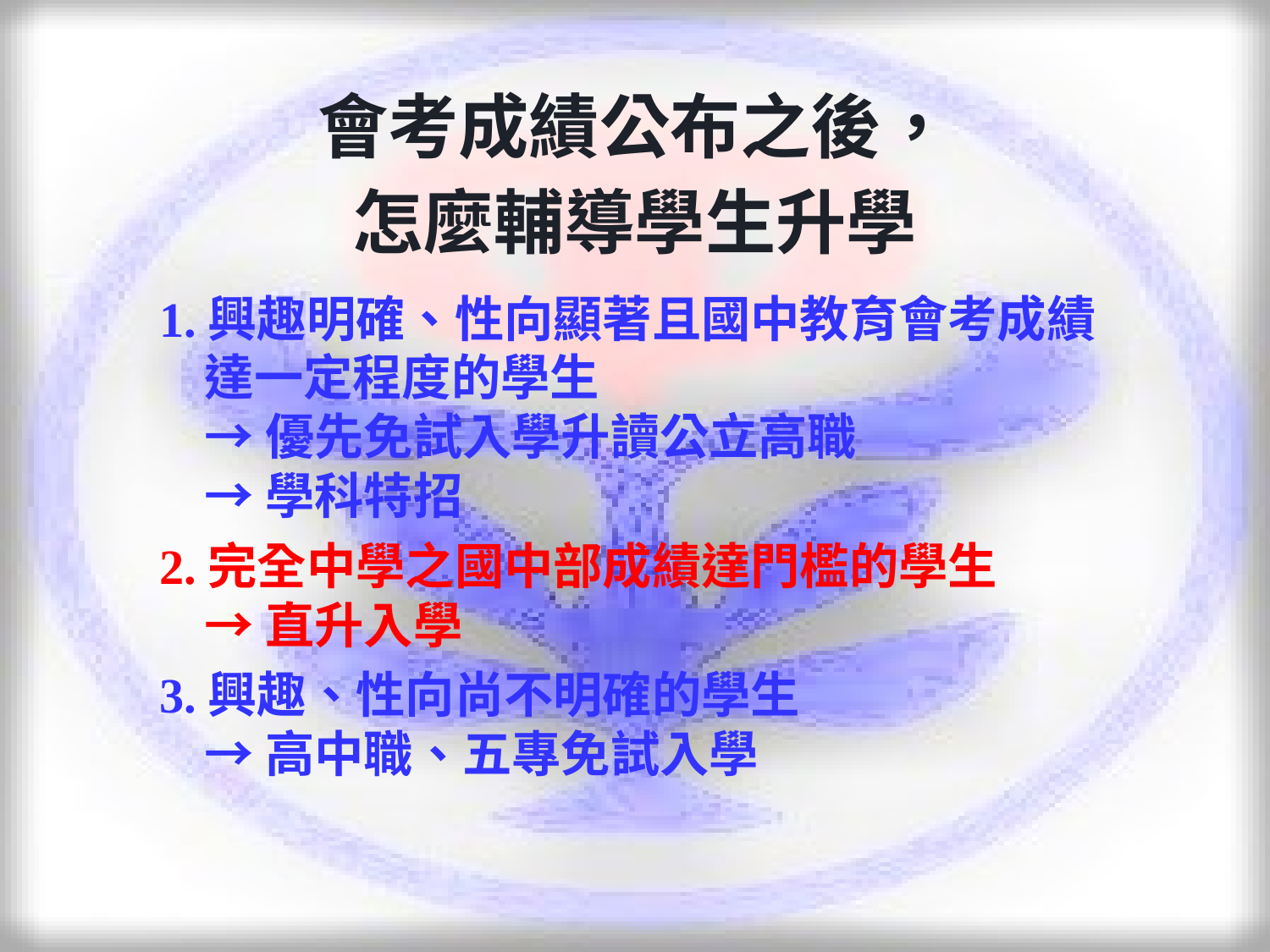

會考成績公布之後，
怎麼輔導學生升學
1.興趣明確、性向顯著且國中教育會考成績
   達一定程度的學生
    →優先免試入學升讀公立高職
    →學科特招
2.完全中學之國中部成績達門檻的學生
    →直升入學
3.興趣、性向尚不明確的學生
    →高中職、五專免試入學